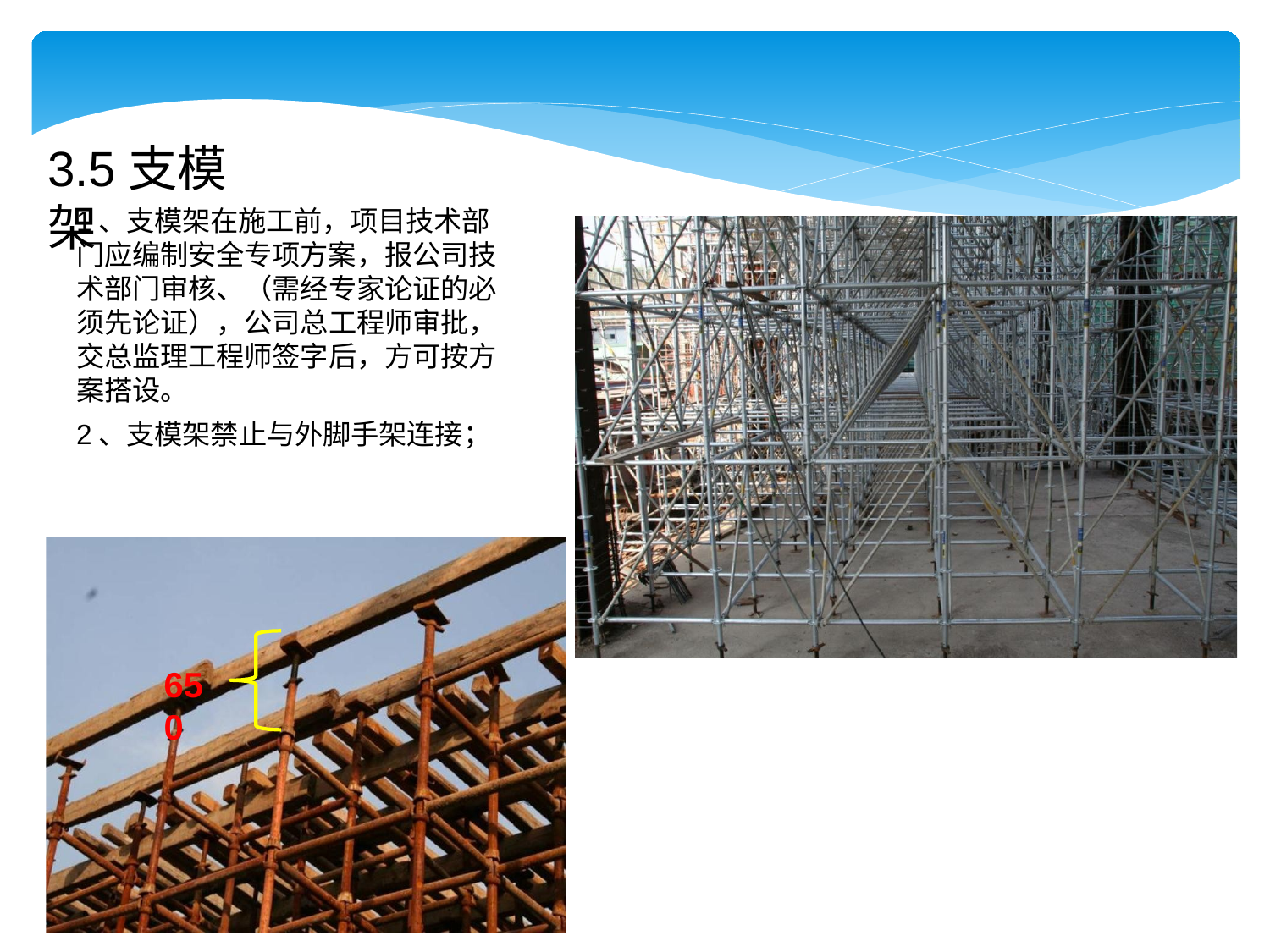

# 3.5支模架
1、支模架在施工前，项目技术部 门应编制安全专项方案，报公司技 术部门审核、（需经专家论证的必 须先论证），公司总工程师审批， 交总监理工程师签字后，方可按方 案搭设。
2、支模架禁止与外脚手架连接；

650